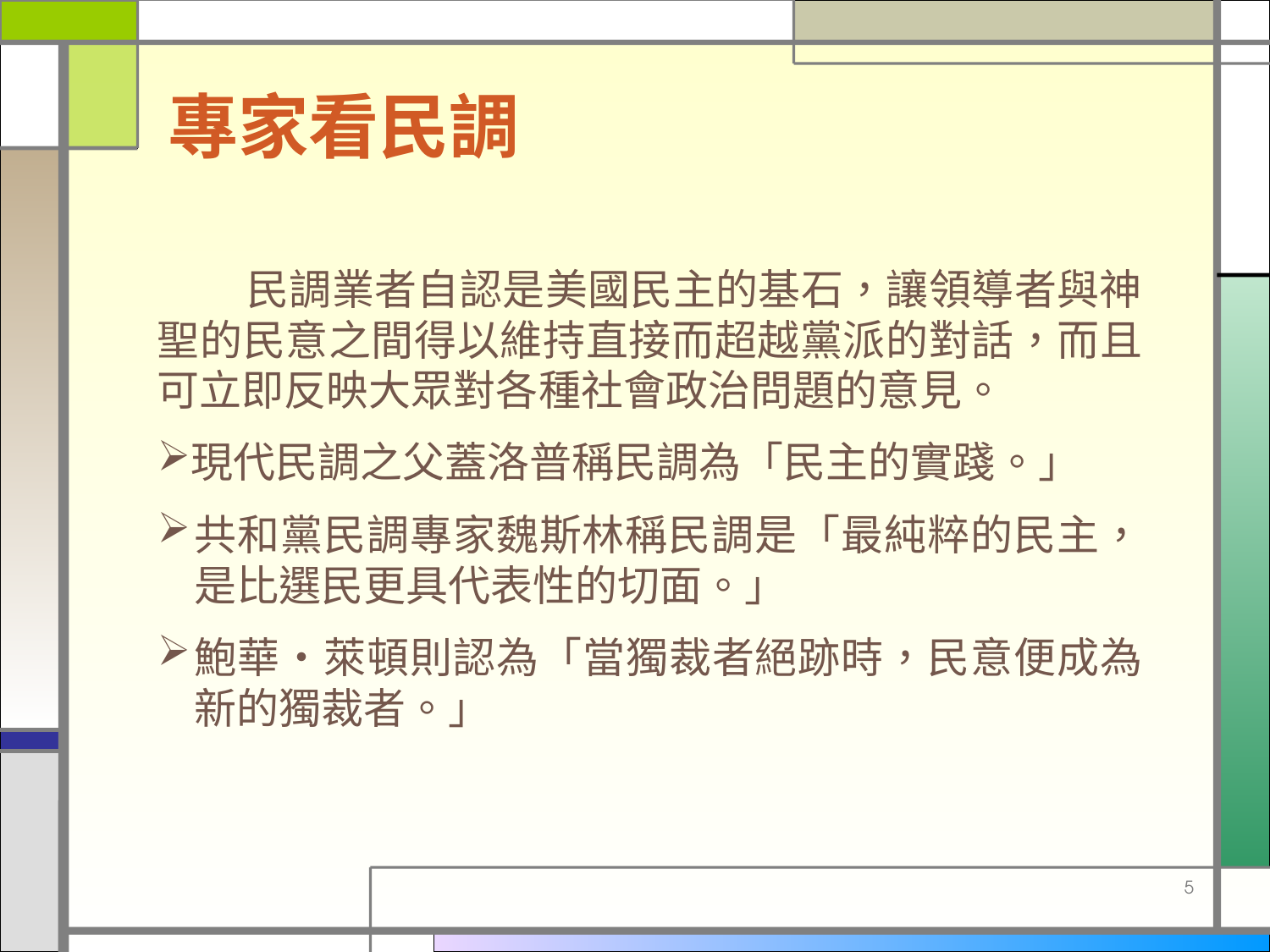

專家看民調
        民調業者自認是美國民主的基石，讓領導者與神聖的民意之間得以維持直接而超越黨派的對話，而且可立即反映大眾對各種社會政治問題的意見。
現代民調之父蓋洛普稱民調為「民主的實踐。」
共和黨民調專家魏斯林稱民調是「最純粹的民主，是比選民更具代表性的切面。」
鮑華‧萊頓則認為「當獨裁者絕跡時，民意便成為新的獨裁者。」

5